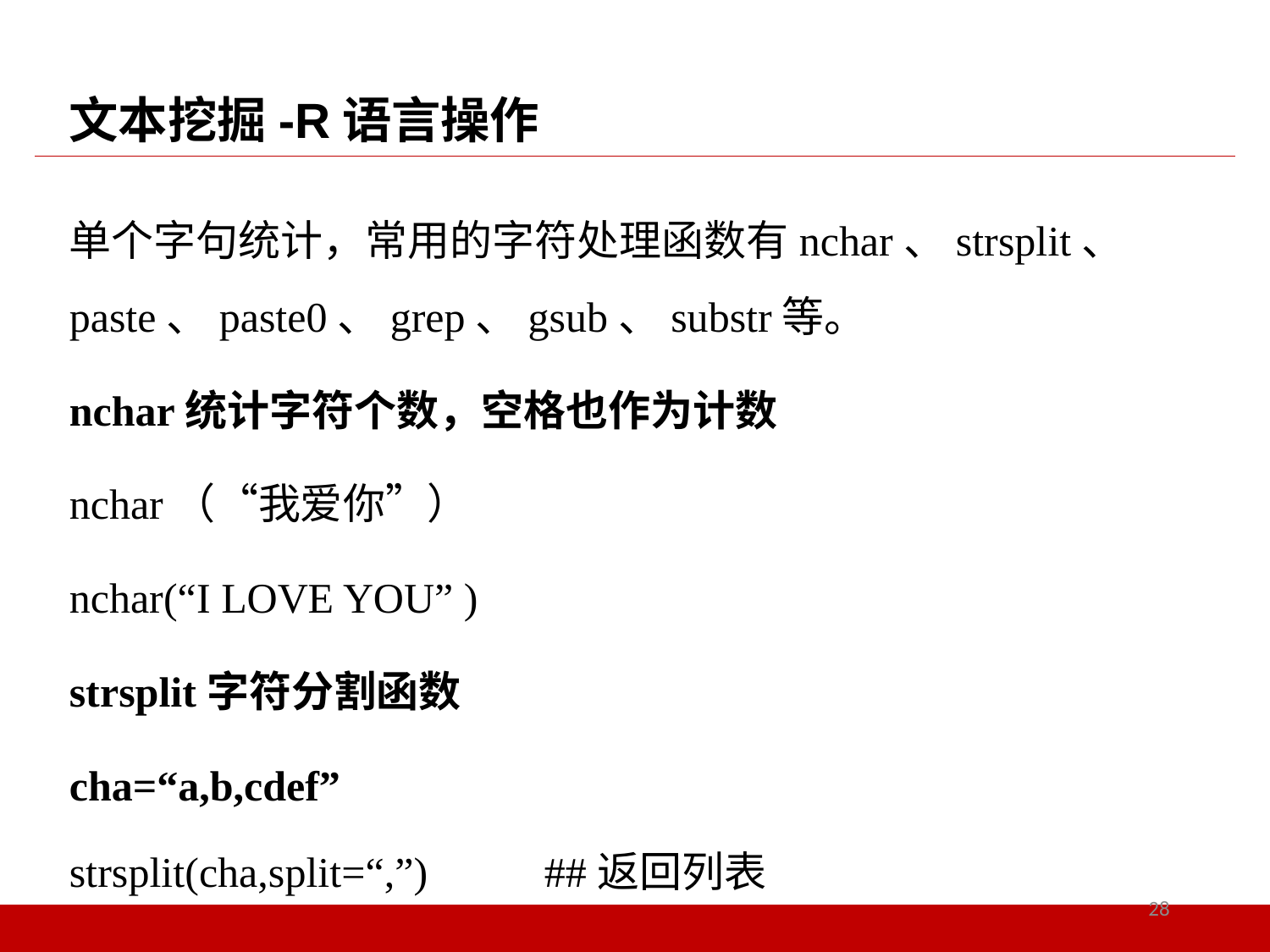

# 文本挖掘-R语言操作
单个字句统计，常用的字符处理函数有nchar、strsplit、paste、paste0、grep、gsub、substr等。
nchar统计字符个数，空格也作为计数
nchar（“我爱你”）
nchar(“I LOVE YOU” )
strsplit字符分割函数
cha=“a,b,cdef”
strsplit(cha,split=“,”)           ##返回列表
28